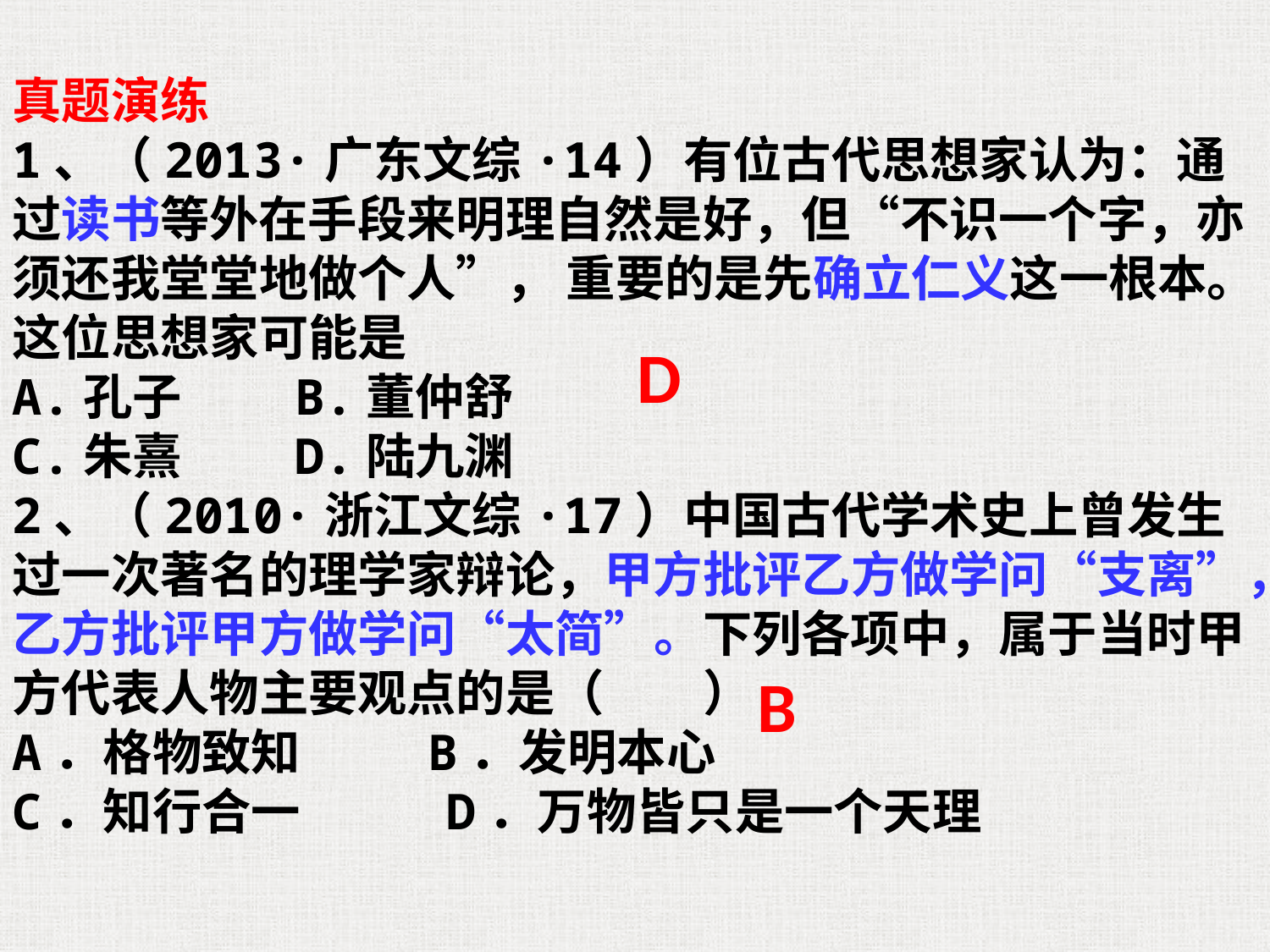

真题演练
1、（2013·广东文综·14）有位古代思想家认为：通过读书等外在手段来明理自然是好，但“不识一个字，亦须还我堂堂地做个人”， 重要的是先确立仁义这一根本。这位思想家可能是
A.孔子         B.董仲舒
C.朱熹         D.陆九渊
2、（2010·浙江文综·17）中国古代学术史上曾发生过一次著名的理学家辩论，甲方批评乙方做学问“支离”，乙方批评甲方做学问“太简”。下列各项中，属于当时甲方代表人物主要观点的是（　　）
A．格物致知       	  B．发明本心
C．知行合一            D．万物皆只是一个天理

D
B